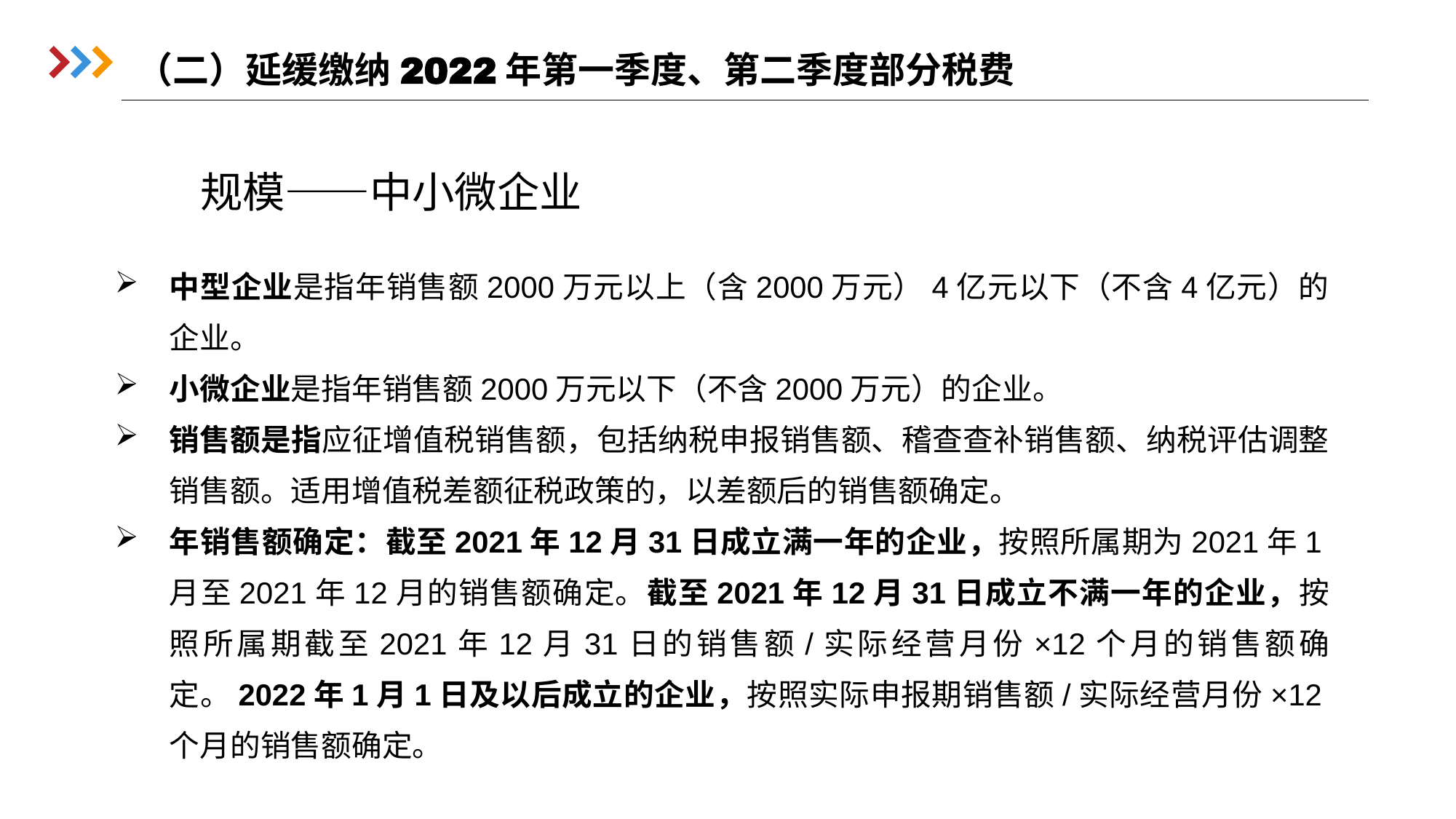

（二）延缓缴纳2022年第一季度、第二季度部分税费

规模——中小微企业

中型企业是指年销售额2000万元以上（含2000万元）4亿元以下（不含4亿元）的企业。
小微企业是指年销售额2000万元以下（不含2000万元）的企业。
销售额是指应征增值税销售额，包括纳税申报销售额、稽查查补销售额、纳税评估调整销售额。适用增值税差额征税政策的，以差额后的销售额确定。
年销售额确定：截至2021年12月31日成立满一年的企业，按照所属期为2021年1月至2021年12月的销售额确定。截至2021年12月31日成立不满一年的企业，按照所属期截至2021年12月31日的销售额/实际经营月份×12个月的销售额确定。2022年1月1日及以后成立的企业，按照实际申报期销售额/实际经营月份×12个月的销售额确定。